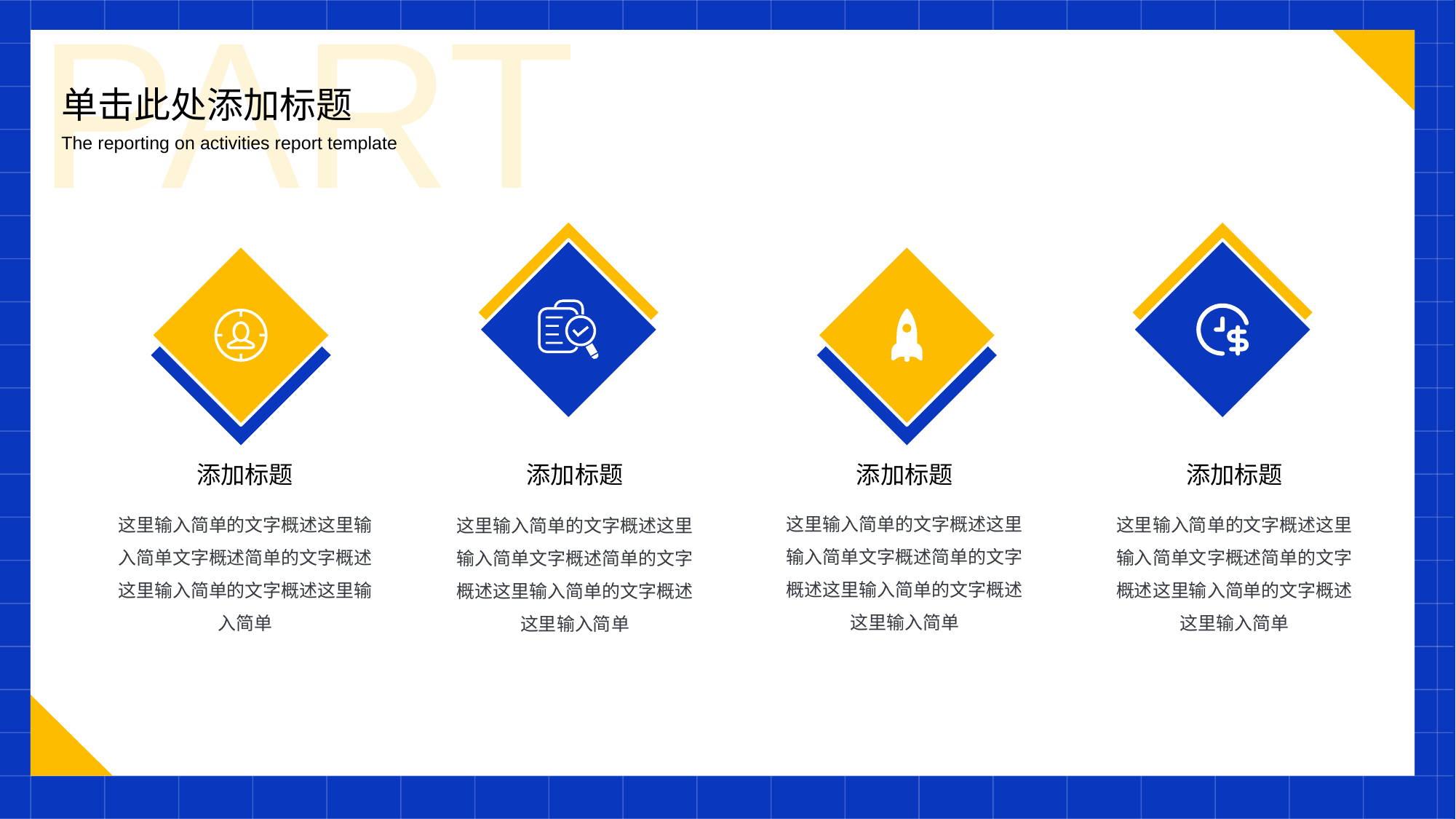

PART

单击此处添加标题
The reporting on activities report template

添加标题
这里输入简单的文字概述这里输入简单文字概述简单的文字概述这里输入简单的文字概述这里输入简单
添加标题
这里输入简单的文字概述这里输入简单文字概述简单的文字概述这里输入简单的文字概述这里输入简单
添加标题
这里输入简单的文字概述这里输入简单文字概述简单的文字概述这里输入简单的文字概述这里输入简单
添加标题
这里输入简单的文字概述这里输入简单文字概述简单的文字概述这里输入简单的文字概述这里输入简单